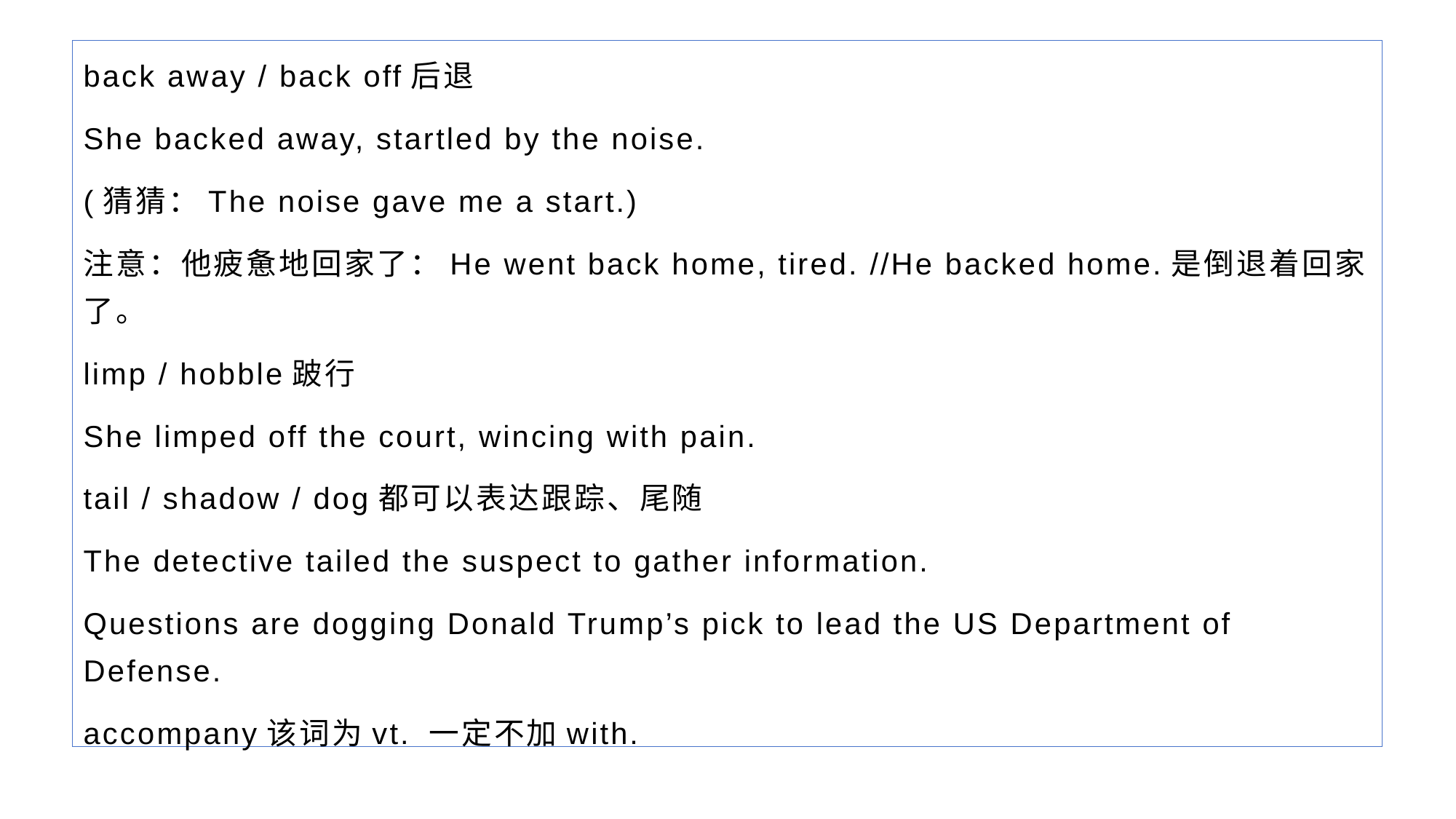

back away / back off后退
She backed away, startled by the noise.
(猜猜：The noise gave me a start.)
注意：他疲惫地回家了：He went back home, tired. //He backed home.是倒退着回家了。
limp / hobble跛行
She limped off the court, wincing with pain.
tail / shadow / dog都可以表达跟踪、尾随
The detective tailed the suspect to gather information.
Questions are dogging Donald Trump’s pick to lead the US Department of Defense.
accompany该词为vt. 一定不加with.